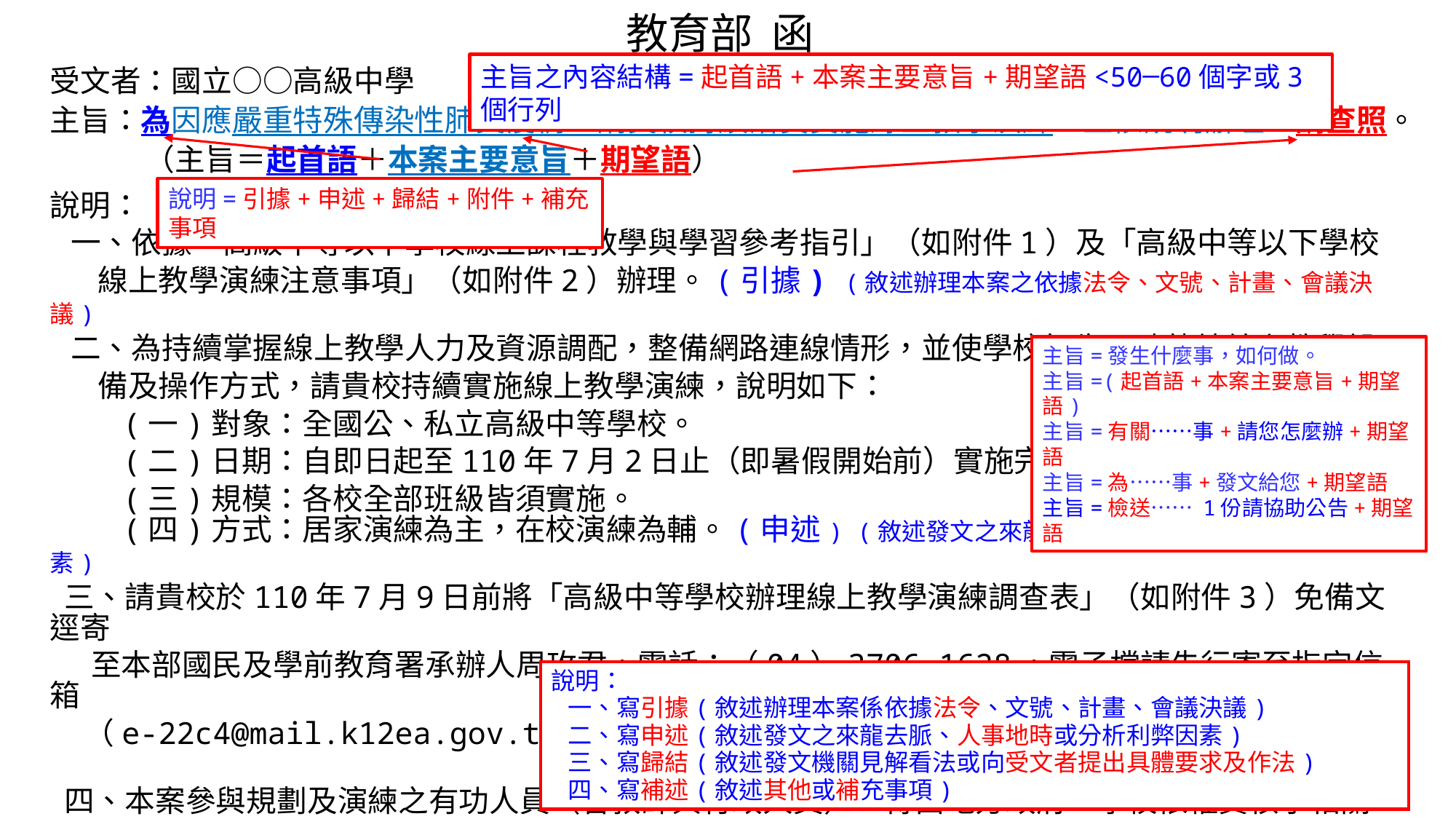

教育部  函
受文者：國立○○高級中學
主旨：為因應嚴重特殊傳染性肺炎疫情，請貴校持續落實實施線上教學演練，並依說明辦理，請查照。
             （主旨＝起首語＋本案主要意旨＋期望語）
說明：
  一、依據「高級中等以下學校線上課程教學與學習參考指引」（如附件1）及「高級中等以下學校
      線上教學演練注意事項」（如附件2）辦理。(引據) (敘述辦理本案之依據法令、文號、計畫、會議決議)
  二、為持續掌握線上教學人力及資源調配，整備網路連線情形，並使學校師生更臻熟練線上教學設
      備及操作方式，請貴校持續實施線上教學演練，說明如下：
    (一)對象：全國公、私立高級中等學校。
    (二)日期：自即日起至110年7月2日止（即暑假開始前）實施完畢。
    (三)規模：各校全部班級皆須實施。
    (四)方式：居家演練為主，在校演練為輔。(申述) (敘述發文之來龍去脈、人事地時或分析利弊因素)
 三、請貴校於110年7月9日前將「高級中等學校辦理線上教學演練調查表」（如附件3）免備文逕寄
     至本部國民及學前教育署承辦人周玫君，電話：（04）3706-1628，電子檔請先行寄至指定信箱
    （e-22c4@mail.k12ea.gov.tw）。(歸結) (敘述發文機關見解看法或向受文者提出具體要求及作法)
 四、本案參與規劃及演練之有功人員（含教師與行政人員），得由地方政府、學校依權責核予相關
     獎勵。(補述)(其他或補充事項)
正本：各公(私)立高級中學
副本：
部長 ○○○
主旨之內容結構=起首語+本案主要意旨+期望語<50─60個字或3個行列
說明=引據+申述+歸結+附件+補充事項
主旨=發生什麼事，如何做。
主旨=(起首語+本案主要意旨+期望語)
主旨=有關……事+請您怎麼辦+期望語
主旨=為……事+發文給您+期望語
主旨=檢送…… 1份請協助公告+期望語
說明：
  一、寫引據(敘述辦理本案係依據法令、文號、計畫、會議決議)
  二、寫申述(敘述發文之來龍去脈、人事地時或分析利弊因素)
  三、寫歸結(敘述發文機關見解看法或向受文者提出具體要求及作法)
  四、寫補述(敘述其他或補充事項)